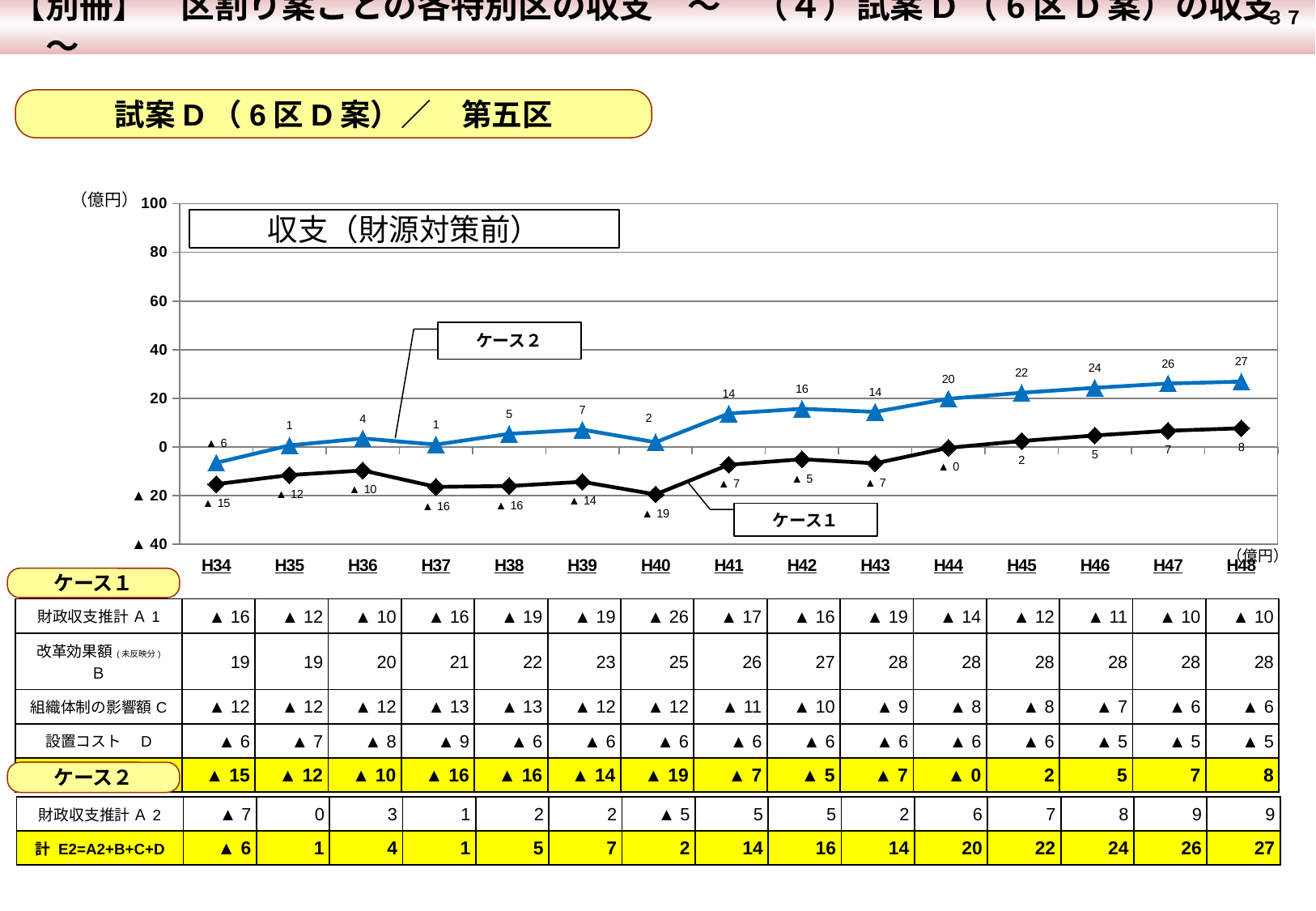

【別冊】　区割り案ごとの各特別区の収支　～　（４）試案D（6区D案）の収支　～
 ３７
試案D（6区D案）／　第五区

### Chart

| Category | 計 E=A'+B+C+D | 計 E=A+B+C+D |
|---|---|---|
| H34 | -6.490797717354263 | -15.260607717354265 |
| H35 | 0.6468675624134139 | -11.533652437586584 |
| H36 | 3.5185883401680433 | -9.638171659831958 |
| H37 | 0.990188777069096 | -16.391501222930902 |
| H38 | 5.404220518079687 | -16.03831948192031 |
| H39 | 7.135299805832254 | -14.307240194167743 |
| H40 | 1.9598945526669844 | -19.482655447333023 |
| H41 | 13.759187157402977 | -7.3014128425970215 |
| H42 | 15.708156350066957 | -5.02237364993304 |
| H43 | 14.4241192199432 | -6.704150780056801 |
| H44 | 19.818691163991367 | -0.32021883600863266 |
| H45 | 22.29552620143504 | 2.463746201435045 |
| H46 | 24.337393811827578 | 4.734433811827579 |
| H47 | 26.113975239248457 | 6.677815239248456 |
| H48 | 26.888830970447188 | 7.708180970447183 |
（億円）
収支（財源対策前）
ケース２
ケース１
（億円）
ケース１
| 財政収支推計 Ａ1 | ▲ 16 | ▲ 12 | ▲ 10 | ▲ 16 | ▲ 19 | ▲ 19 | ▲ 26 | ▲ 17 | ▲ 16 | ▲ 19 | ▲ 14 | ▲ 12 | ▲ 11 | ▲ 10 | ▲ 10 |
| --- | --- | --- | --- | --- | --- | --- | --- | --- | --- | --- | --- | --- | --- | --- | --- |
| 改革効果額(未反映分) Ｂ | 19 | 19 | 20 | 21 | 22 | 23 | 25 | 26 | 27 | 28 | 28 | 28 | 28 | 28 | 28 |
| 組織体制の影響額C | ▲ 12 | ▲ 12 | ▲ 12 | ▲ 13 | ▲ 13 | ▲ 12 | ▲ 12 | ▲ 11 | ▲ 10 | ▲ 9 | ▲ 8 | ▲ 8 | ▲ 7 | ▲ 6 | ▲ 6 |
| 設置コスト　D | ▲ 6 | ▲ 7 | ▲ 8 | ▲ 9 | ▲ 6 | ▲ 6 | ▲ 6 | ▲ 6 | ▲ 6 | ▲ 6 | ▲ 6 | ▲ 6 | ▲ 5 | ▲ 5 | ▲ 5 |
| 計 E1=A1+B+C+D | ▲ 15 | ▲ 12 | ▲ 10 | ▲ 16 | ▲ 16 | ▲ 14 | ▲ 19 | ▲ 7 | ▲ 5 | ▲ 7 | ▲ 0 | 2 | 5 | 7 | 8 |
ケース２
| 財政収支推計 Ａ2 | ▲ 7 | 0 | 3 | 1 | 2 | 2 | ▲ 5 | 5 | 5 | 2 | 6 | 7 | 8 | 9 | 9 |
| --- | --- | --- | --- | --- | --- | --- | --- | --- | --- | --- | --- | --- | --- | --- | --- |
| 計 E2=A2+B+C+D | ▲ 6 | 1 | 4 | 1 | 5 | 7 | 2 | 14 | 16 | 14 | 20 | 22 | 24 | 26 | 27 |